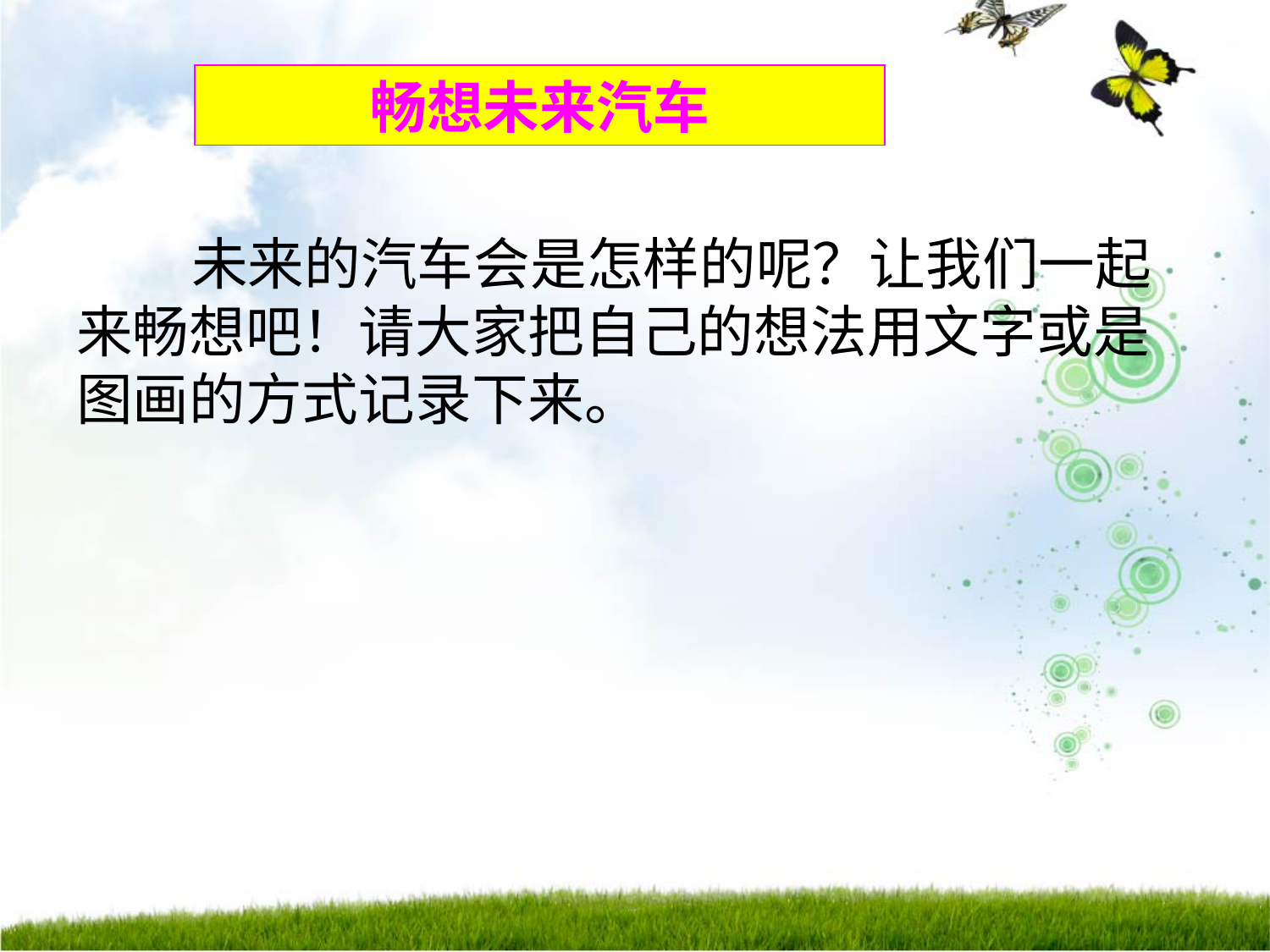

畅想未来汽车
        未来的汽车会是怎样的呢？让我们一起来畅想吧！请大家把自己的想法用文字或是图画的方式记录下来。